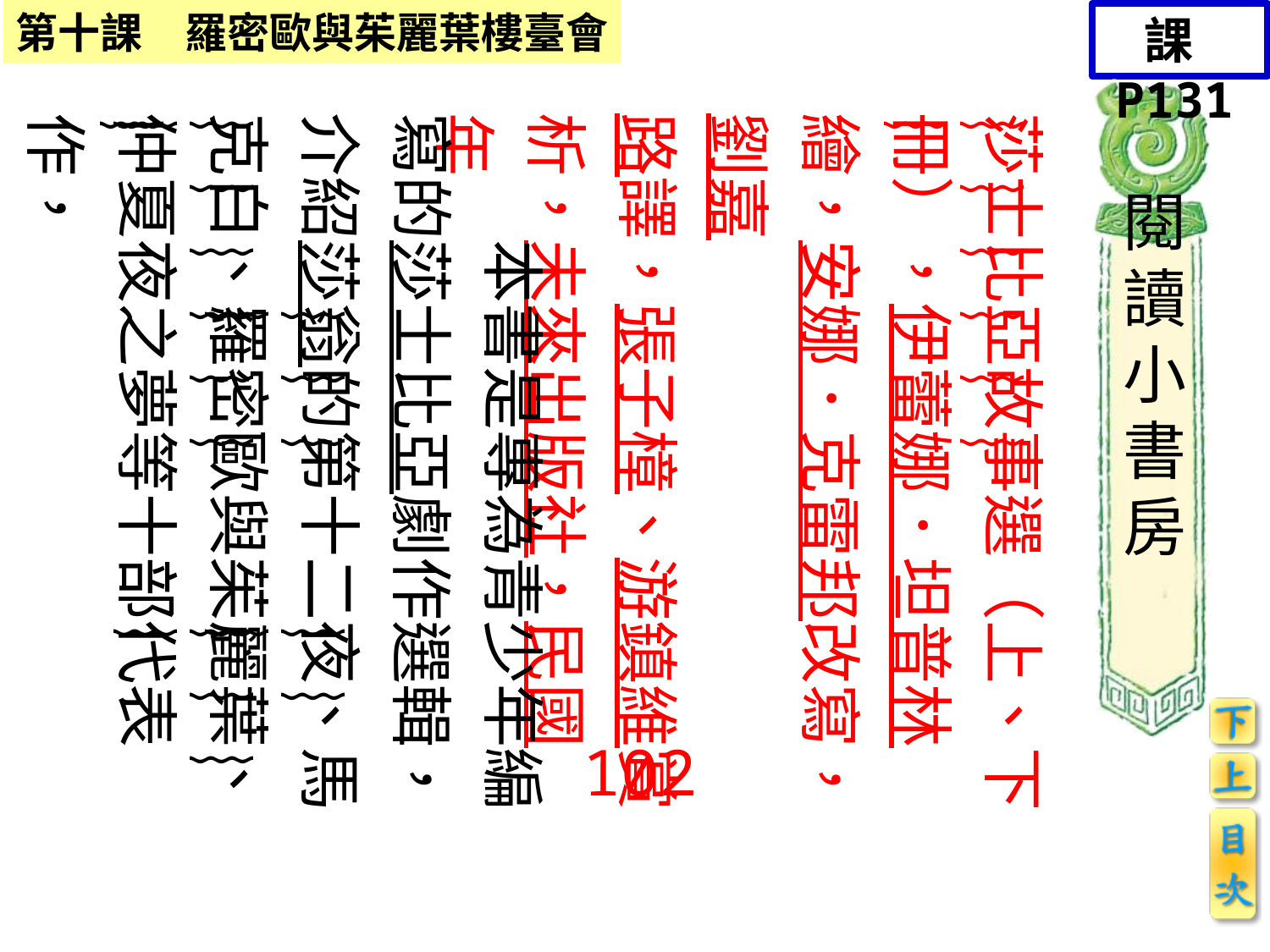

課P131
	本書是專為青少年編寫的莎士比亞劇作選輯，介紹莎翁的第十二夜、馬克白、羅密歐與茱麗葉、仲夏夜之夢等十部代表作，
莎士比亞故事選（上、下冊），伊蕾娜．坦普林繪，安娜．克雷邦改寫，劉嘉
路譯，張子樟、游鎮維賞析，未來出版社，民國　年
︴
︴︴︴︴︴︴︴
︴︴︴︴︴︴︴
閱讀小書房
︴︴︴︴
︴︴︴︴
︴︴︴
102